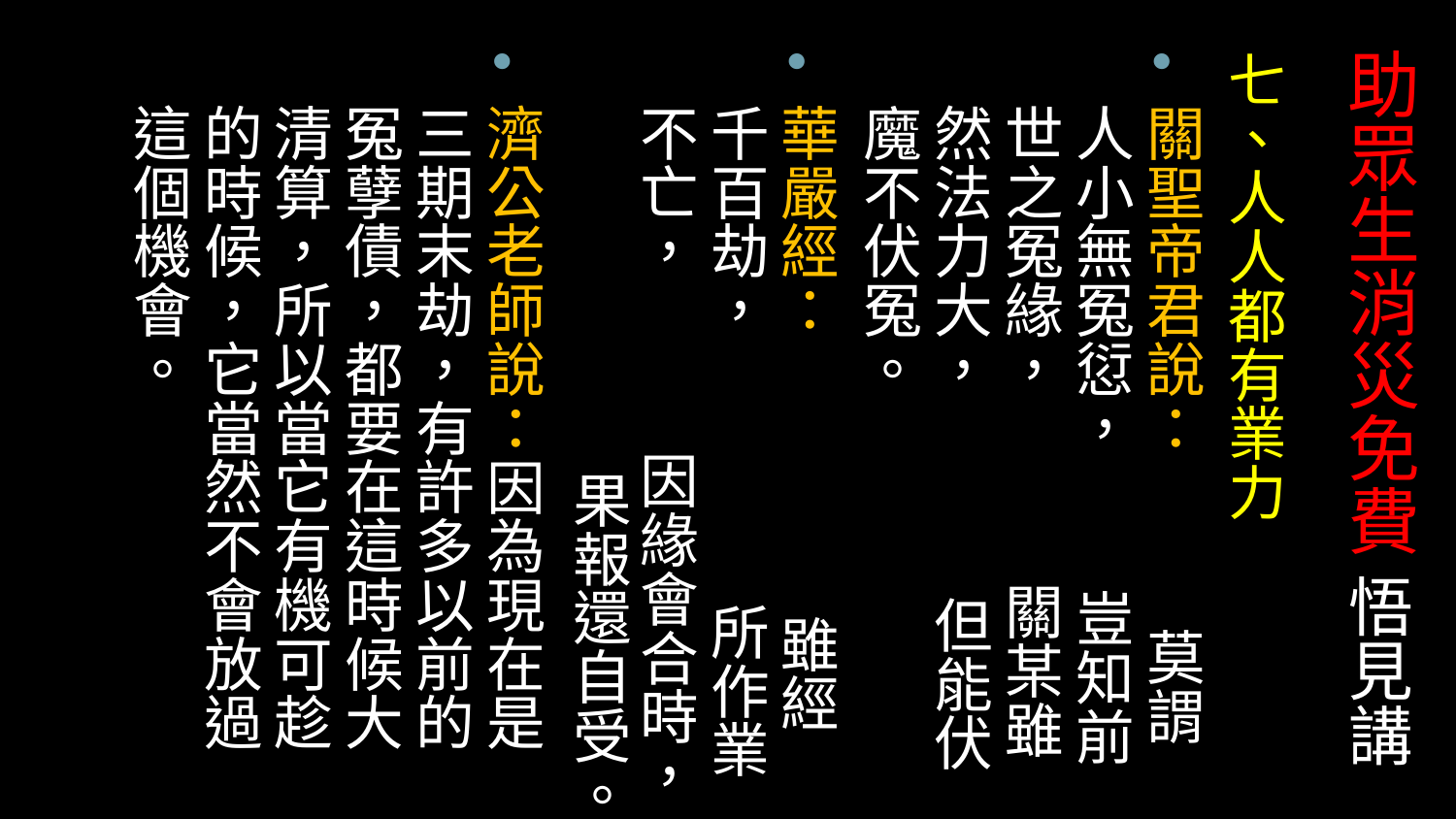

# 助眾生消災免費 悟見講
七、人人都有業力
關聖帝君說：             莫謂人小無冤愆，          豈知前世之冤緣，              關某雖然法力大，               但能伏魔不伏冤。
華嚴經：                     雖經千百劫，                    所作業不亡，             因緣會合時，                            果報還自受。
濟公老師說：因為現在是三期末劫，有許多以前的冤孽債，都要在這時候大清算，所以當它有機可趁的時候，它當然不會放過這個機會。